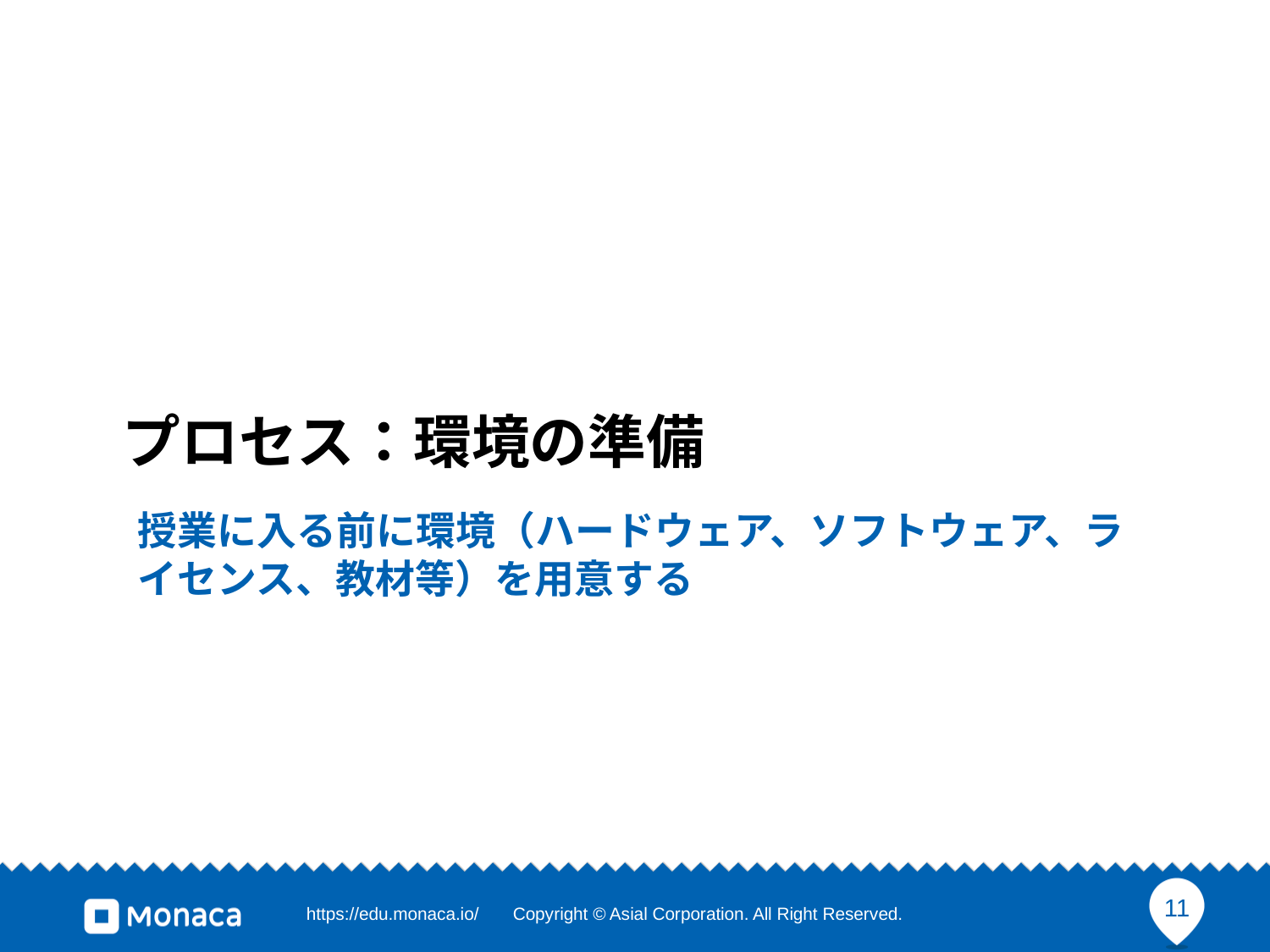

# プロセス：環境の準備
授業に入る前に環境（ハードウェア、ソフトウェア、ライセンス、教材等）を用意する